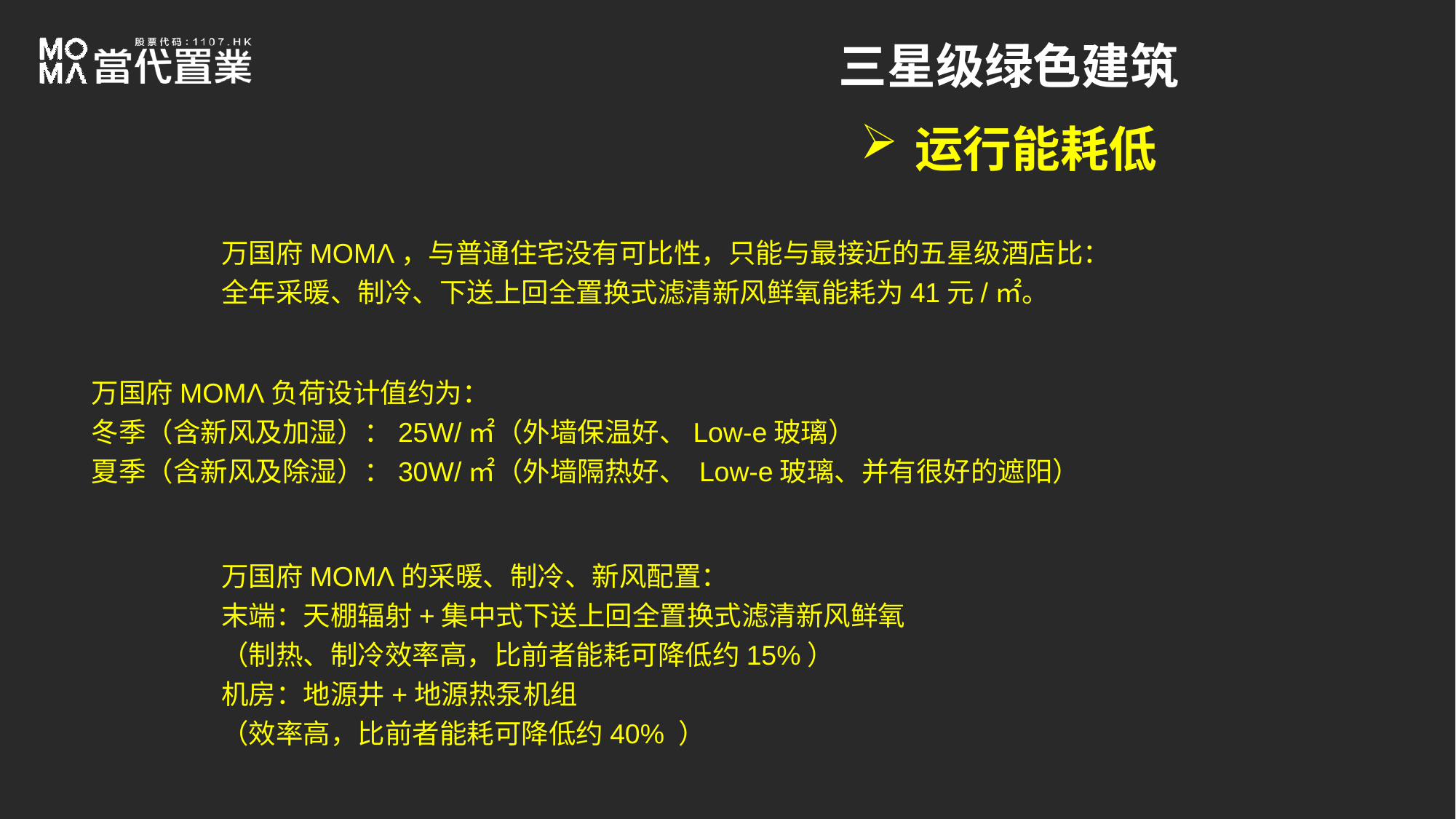

三星级绿色建筑
运行能耗低
万国府MOMΛ，与普通住宅没有可比性，只能与最接近的五星级酒店比：
全年采暖、制冷、下送上回全置换式滤清新风鲜氧能耗为41元/㎡。
万国府MOMΛ负荷设计值约为：
冬季（含新风及加湿）：25W/㎡（外墙保温好、Low-e玻璃）
夏季（含新风及除湿）：30W/㎡（外墙隔热好、 Low-e玻璃、并有很好的遮阳）
万国府MOMΛ的采暖、制冷、新风配置：
末端：天棚辐射+集中式下送上回全置换式滤清新风鲜氧
（制热、制冷效率高，比前者能耗可降低约15%）
机房：地源井+地源热泵机组
（效率高，比前者能耗可降低约40% ）